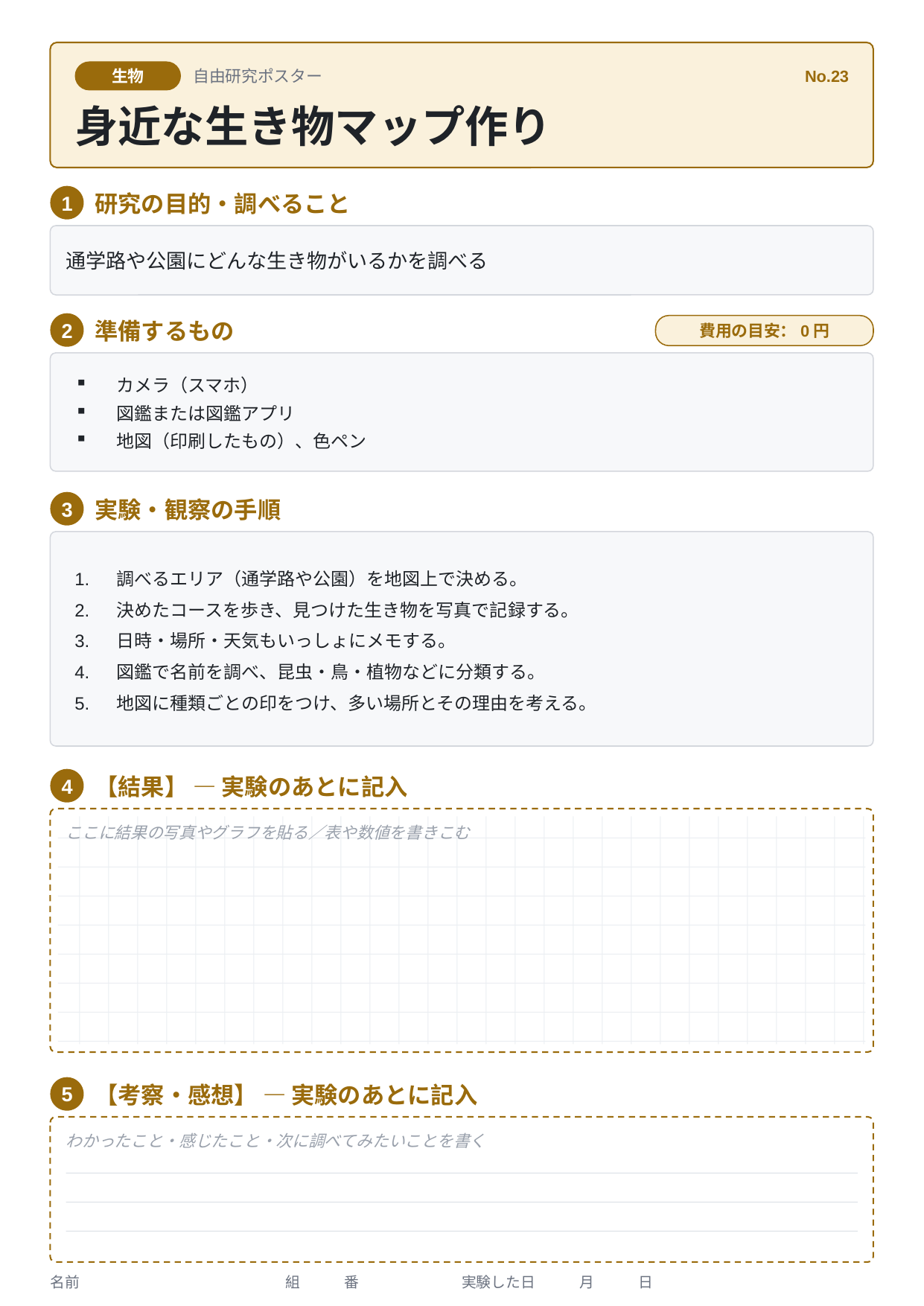

生物
自由研究ポスター
No.23
身近な生き物マップ作り
研究の目的・調べること

1

通学路や公園にどんな生き物がいるかを調べる
準備するもの

2

費用の目安：0円

カメラ（スマホ）
図鑑または図鑑アプリ
地図（印刷したもの）、色ペン
実験・観察の手順

3

調べるエリア（通学路や公園）を地図上で決める。
決めたコースを歩き、見つけた生き物を写真で記録する。
日時・場所・天気もいっしょにメモする。
図鑑で名前を調べ、昆虫・鳥・植物などに分類する。
地図に種類ごとの印をつけ、多い場所とその理由を考える。
【結果】 — 実験のあとに記入

4

ここに結果の写真やグラフを貼る／表や数値を書きこむ

【考察・感想】 — 実験のあとに記入

5

わかったこと・感じたこと・次に調べてみたいことを書く

名前　　　　　　　　　　　　　　組　　　番　　　　　　　実験した日　　　月　　　日